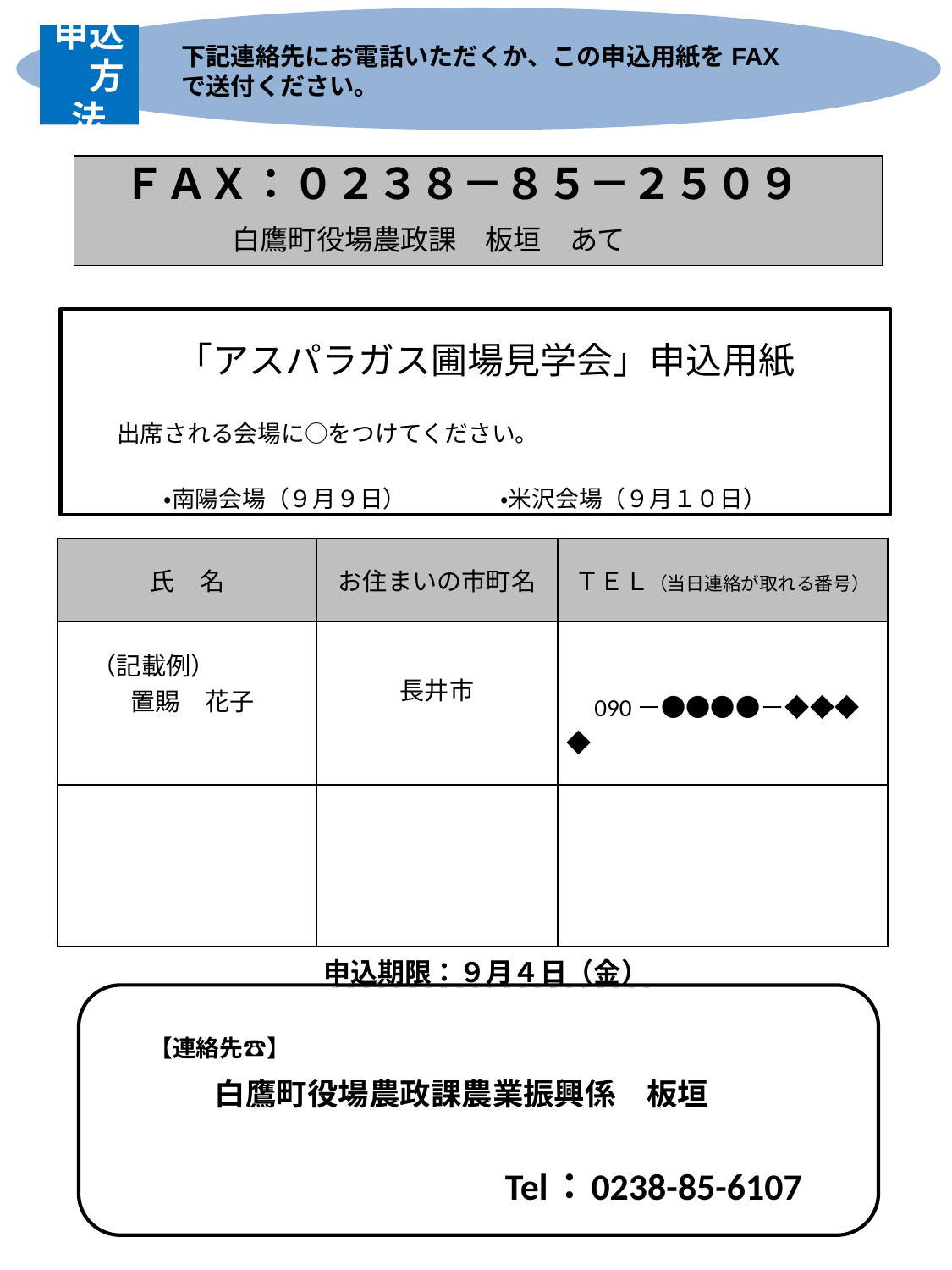

申込　方法
下記連絡先にお電話いただくか、この申込用紙をFAXで送付ください。

   ＦＡＸ：０２３８－８５－２５０９
          　白鷹町役場農政課　板垣　あて

「アスパラガス圃場見学会」申込用紙

　　出席される会場に○をつけてください。

　　　　・南陽会場（９月９日）　　　　・米沢会場（９月１０日）

申込期限：９月４日（金）

　　　　　【連絡先☎】
　　　　　　白鷹町役場農政課農業振興係　板垣

　　　　　　　　　　　　　　Tel：0238-85-6107

| 氏　名 | お住まいの市町名 | ＴＥＬ（当日連絡が取れる番号） |
| --- | --- | --- |
| （記載例）　 置賜　花子 | 長井市 | 090－●●●●－◆◆◆◆ |
|  |  |  |